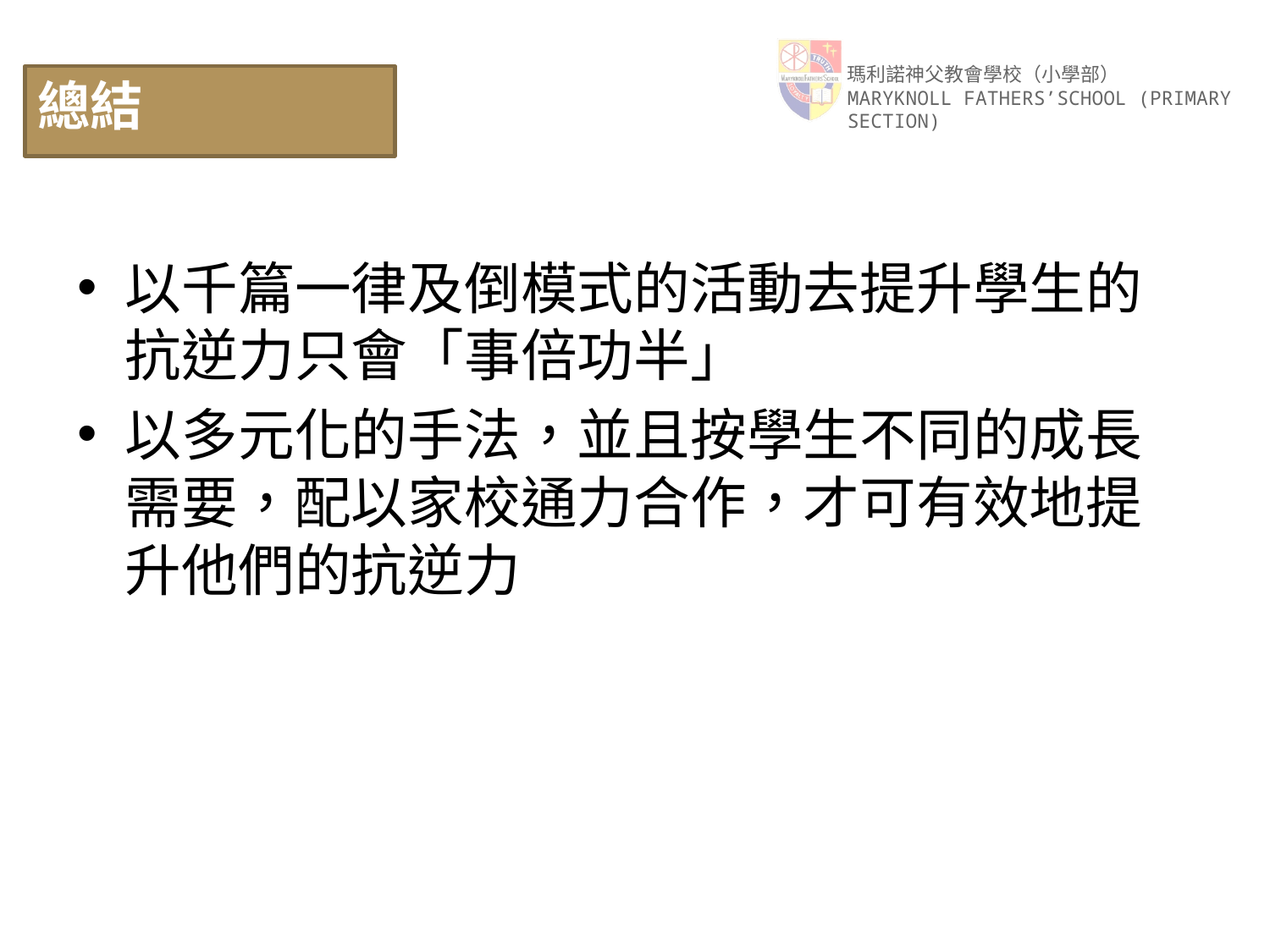

# 總結
以千篇一律及倒模式的活動去提升學生的抗逆力只會「事倍功半」
以多元化的手法，並且按學生不同的成長需要，配以家校通力合作，才可有效地提升他們的抗逆力